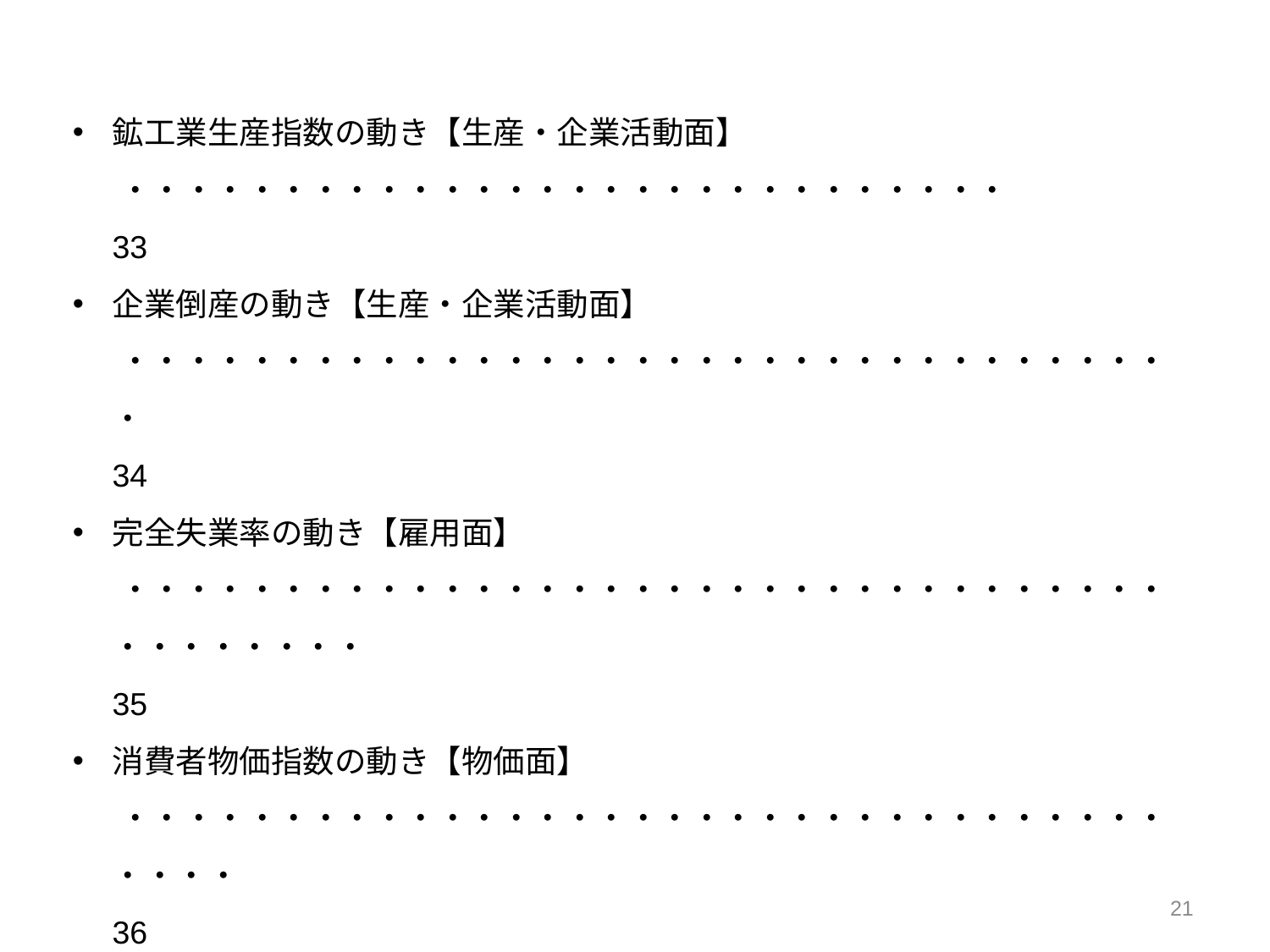

鉱工業生産指数の動き【生産・企業活動面】 ・・・・・・・・・・・・・・・・・・・・・・・・・・・・	33
企業倒産の動き【生産・企業活動面】 ・・・・・・・・・・・・・・・・・・・・・・・・・・・・・・・・・・	34
完全失業率の動き【雇用面】 ・・・・・・・・・・・・・・・・・・・・・・・・・・・・・・・・・・・・・・・・・	35
消費者物価指数の動き【物価面】 ・・・・・・・・・・・・・・・・・・・・・・・・・・・・・・・・・・・・・	36
主な産業大分類別の求人充足率 ・・・・・・・・・・・・・・・・・・・・・・・・・・・・・・・・・・・・・	37
コロナ後の経済予測（関西経済の実質GRP成長率と寄与度） ・・・・・・・・・・・・・	38
大阪府と東京都への人口移動（2007年、2018年、2020年の比較） ・・・・・・	39
大阪府内の市町村間の人口移動状況（2018年と2020年の比較） ・・・・・・・・	40
大阪市における人口移動の主な内訳 ・・・・・・・・・・・・・・・・・・・・・・・・・・・・・・・・・・	41
堺市における人口移動の主な内訳 ・・・・・・・・・・・・・・・・・・・・・・・・・・・・・・・・・・・・	42
大阪府内の市町村間の人口移動で、 2018年は転出超過、2020年では転入超過となった主な市町村・・・・・・・・・・・・・・・・・・・・・・・・・・・・・・・・・・・・・・・・・・・・・・・・・	43
大阪府内の市町村間の人口移動で、 2018年は転入超過、2020年では転出超過となった主な市町村・・・・・・・・・・・・・・・・・・・・・・・・・・・・・・・・・・・・・・・・・・・・・・・・・	44
21